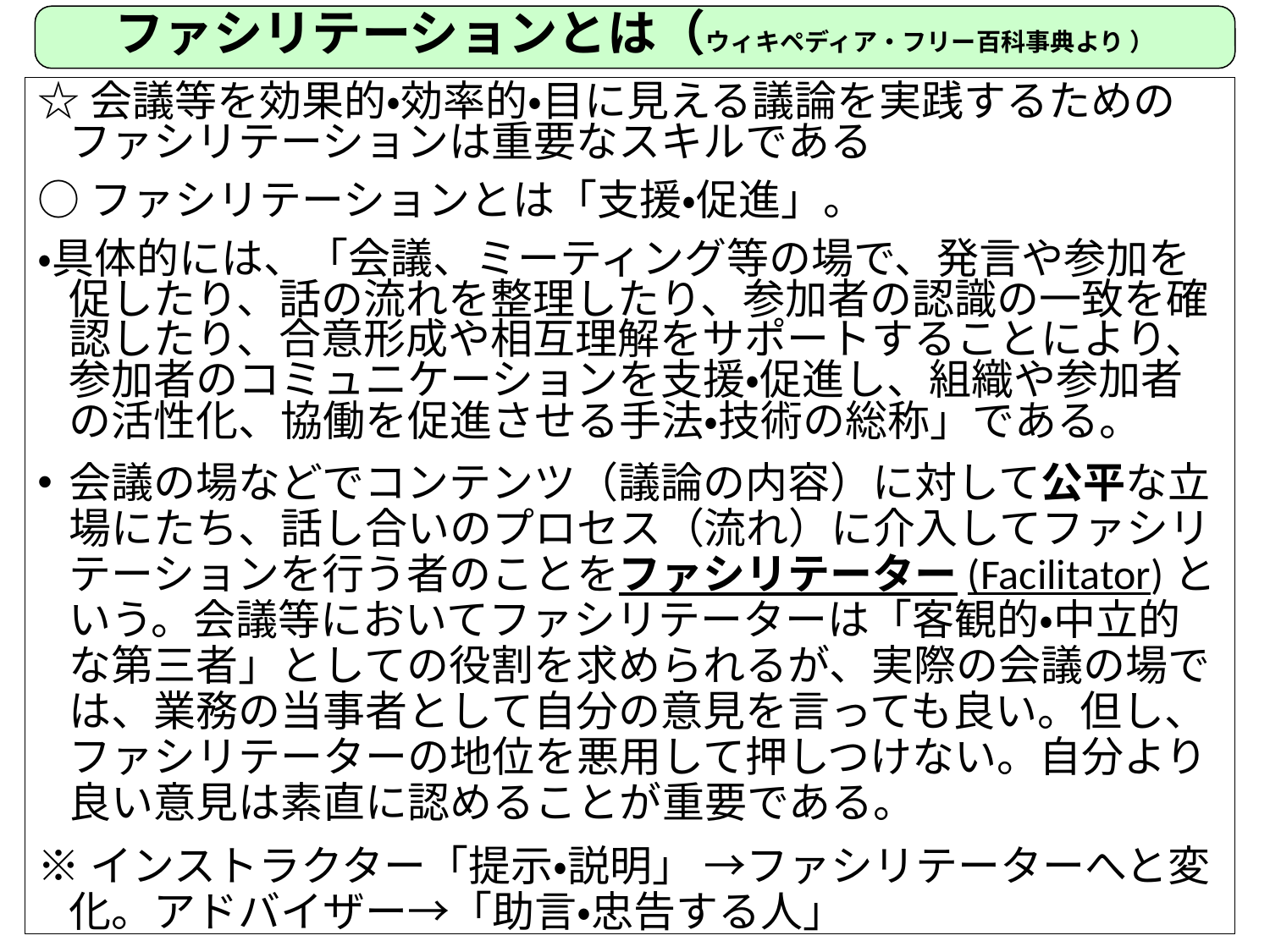

ファシリテーションとは（ウィキペディア・フリー百科事典より ）
☆会議等を効果的・効率的・目に見える議論を実践するためのファシリテーションは重要なスキルである
○ファシリテーションとは「支援・促進」。
・具体的には、「会議、ミーティング等の場で、発言や参加を促したり、話の流れを整理したり、参加者の認識の一致を確認したり、合意形成や相互理解をサポートすることにより、参加者のコミュニケーションを支援・促進し、組織や参加者の活性化、協働を促進させる手法・技術の総称」である。
会議の場などでコンテンツ（議論の内容）に対して公平な立場にたち、話し合いのプロセス（流れ）に介入してファシリテーションを行う者のことをファシリテーター(Facilitator)という。会議等においてファシリテーターは「客観的・中立的な第三者」としての役割を求められるが、実際の会議の場では、業務の当事者として自分の意見を言っても良い。但し、ファシリテーターの地位を悪用して押しつけない。自分より良い意見は素直に認めることが重要である。
※インストラクター「提示・説明」 →ファシリテーターへと変化。アドバイザー→「助言・忠告する人」